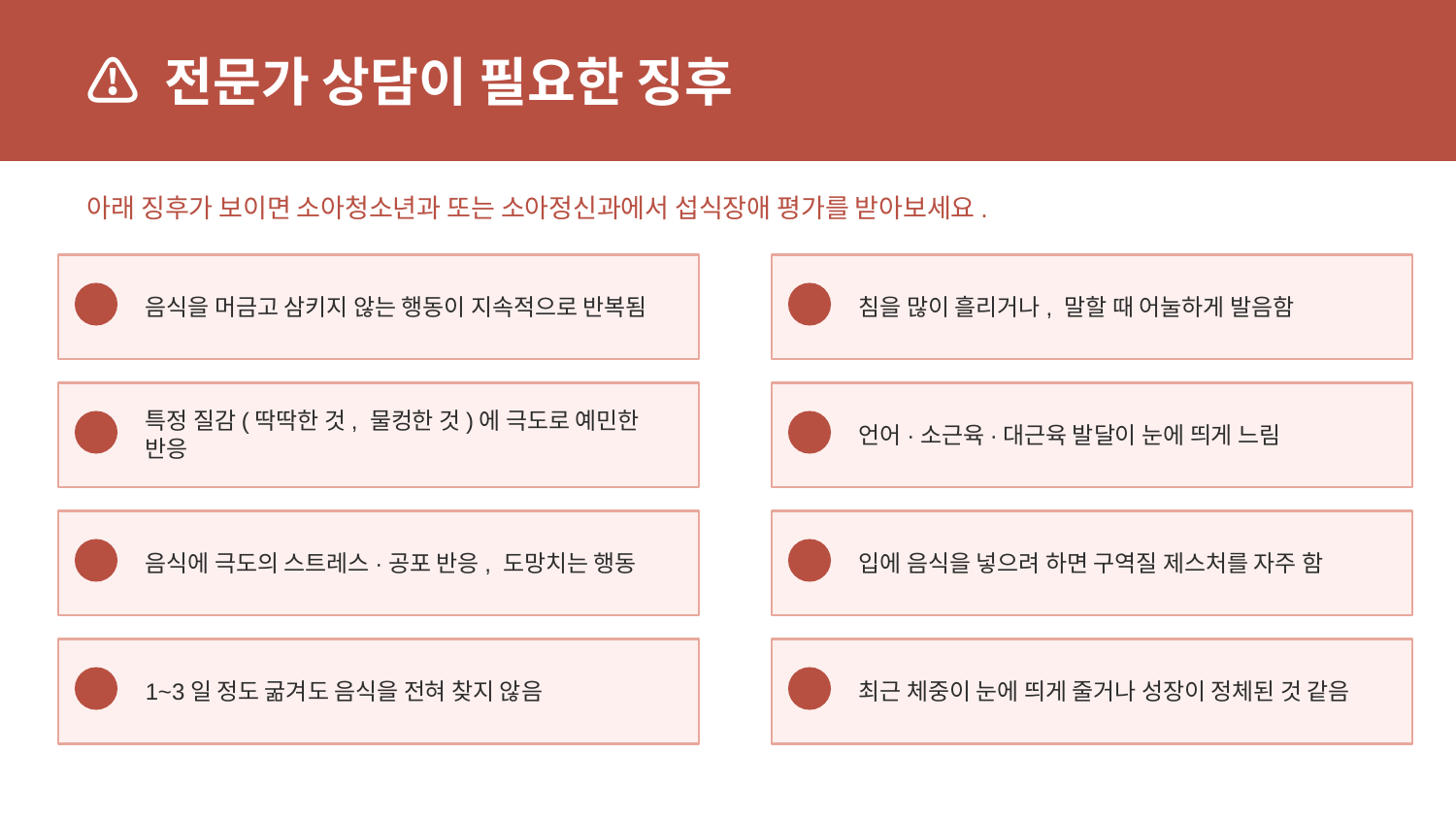

⚠️ 전문가 상담이 필요한 징후
아래 징후가 보이면 소아청소년과 또는 소아정신과에서 섭식장애 평가를 받아보세요.

음식을 머금고 삼키지 않는 행동이 지속적으로 반복됨
침을 많이 흘리거나, 말할 때 어눌하게 발음함

특정 질감(딱딱한 것, 물컹한 것)에 극도로 예민한 반응
언어·소근육·대근육 발달이 눈에 띄게 느림

음식에 극도의 스트레스·공포 반응, 도망치는 행동
입에 음식을 넣으려 하면 구역질 제스처를 자주 함

1~3일 정도 굶겨도 음식을 전혀 찾지 않음
최근 체중이 눈에 띄게 줄거나 성장이 정체된 것 같음